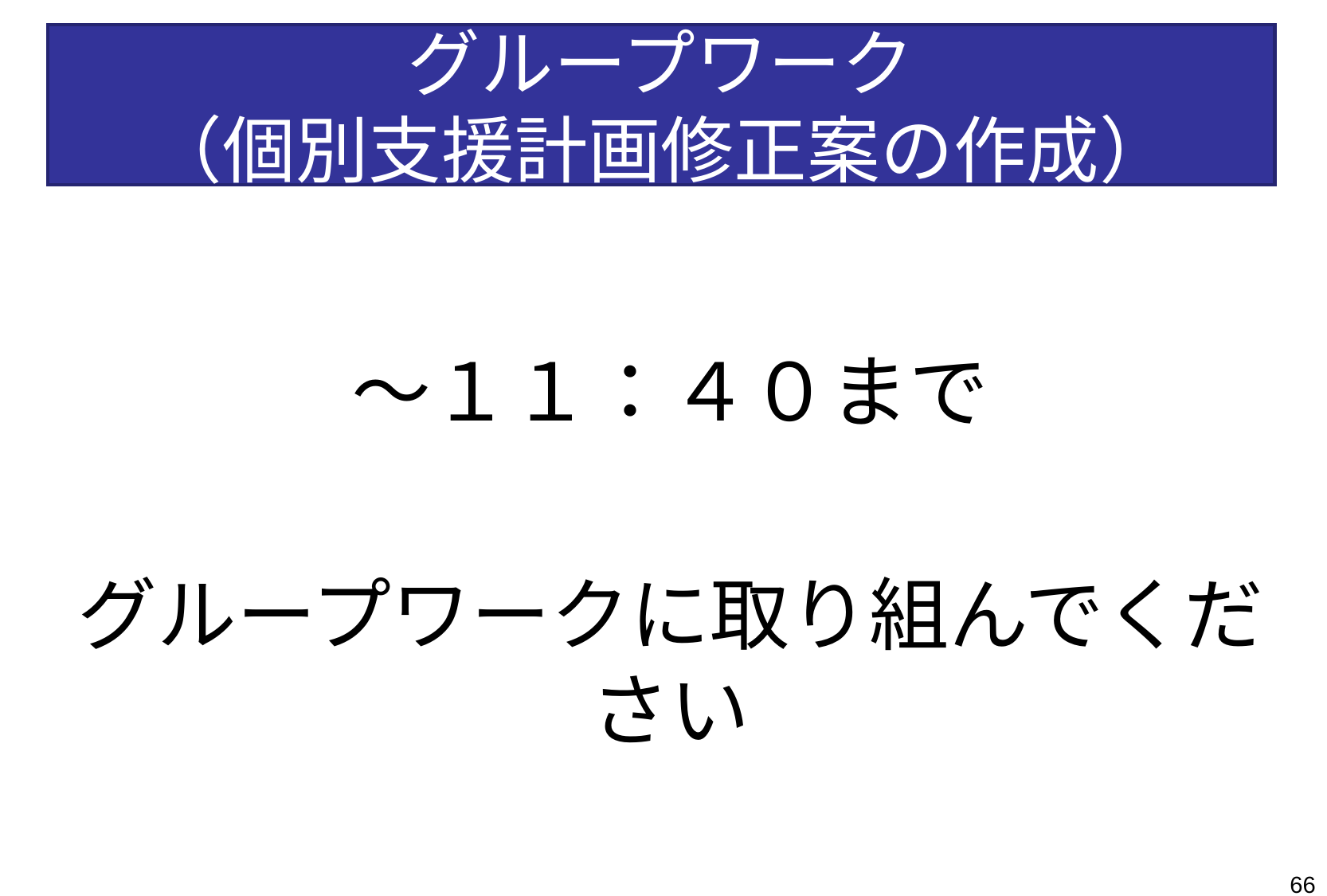

# グループワーク （個別支援計画修正案の作成）
～１１：４０まで

グループワークに取り組んでください
66